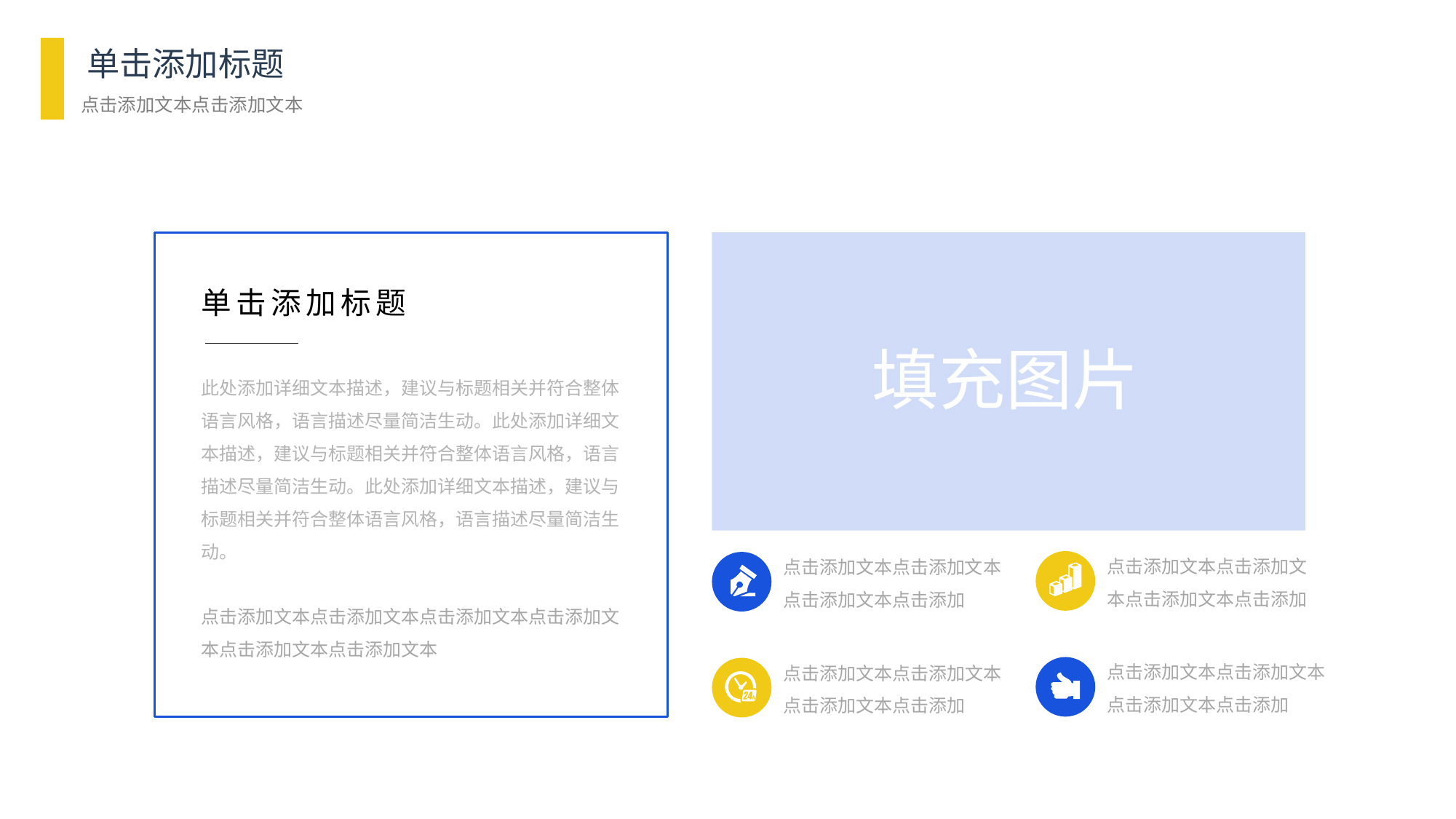

单击添加标题
点击添加文本点击添加文本

点击添加文本点击添加文本点击添加文本点击添加

点击添加文本点击添加文本点击添加文本点击添加

点击添加文本点击添加文本点击添加文本点击添加

点击添加文本点击添加文本点击添加文本点击添加

单击添加标题
填充图片
此处添加详细文本描述，建议与标题相关并符合整体语言风格，语言描述尽量简洁生动。此处添加详细文本描述，建议与标题相关并符合整体语言风格，语言描述尽量简洁生动。此处添加详细文本描述，建议与标题相关并符合整体语言风格，语言描述尽量简洁生动。

点击添加文本点击添加文本点击添加文本点击添加文本点击添加文本点击添加文本